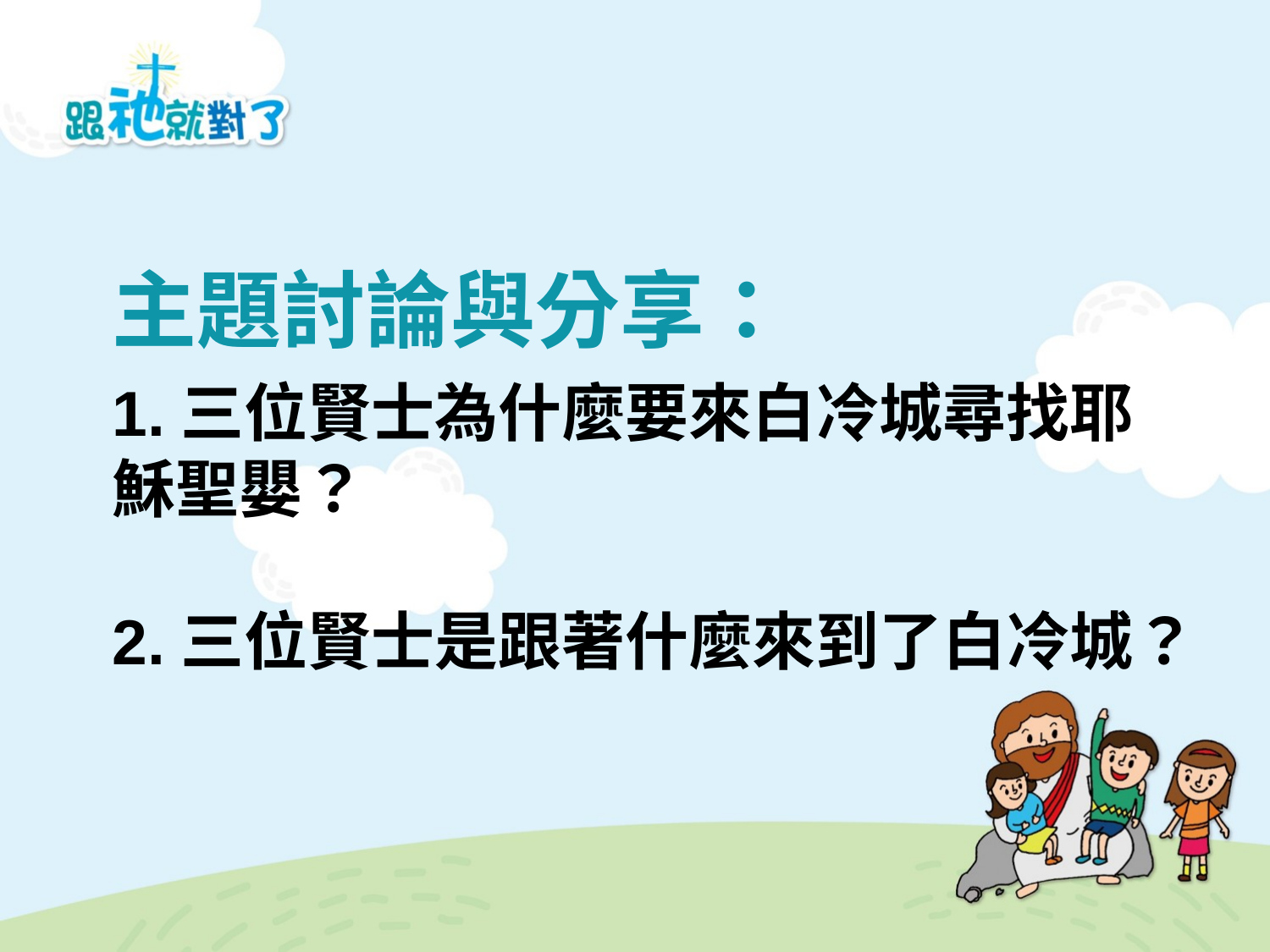

主題討論與分享：
1.三位賢士為什麼要來白冷城尋找耶穌聖嬰？

2.三位賢士是跟著什麼來到了白冷城？